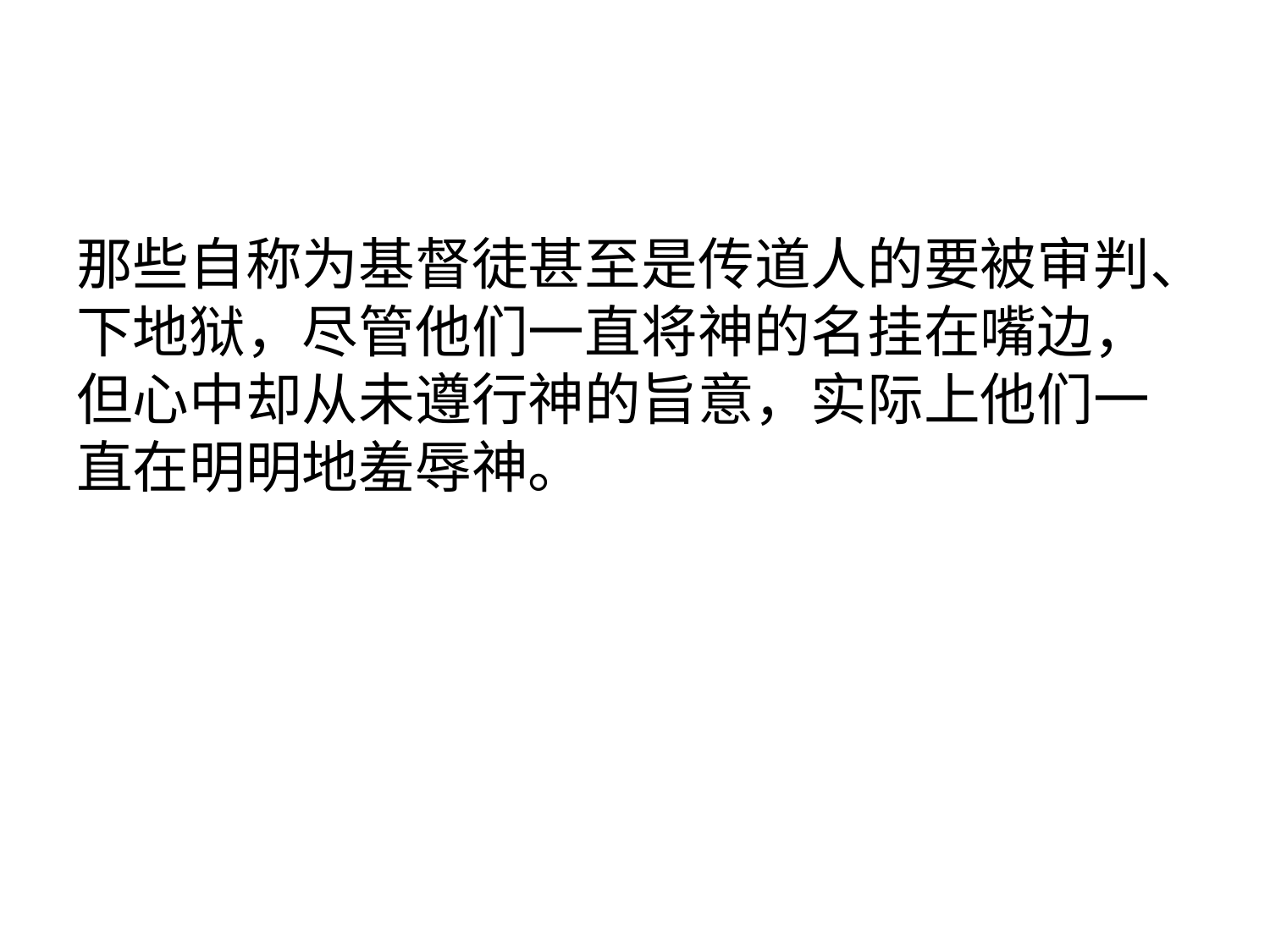

#
那些自称为基督徒甚至是传道人的要被审判、下地狱，尽管他们一直将神的名挂在嘴边，但心中却从未遵行神的旨意，实际上他们一直在明明地羞辱神。